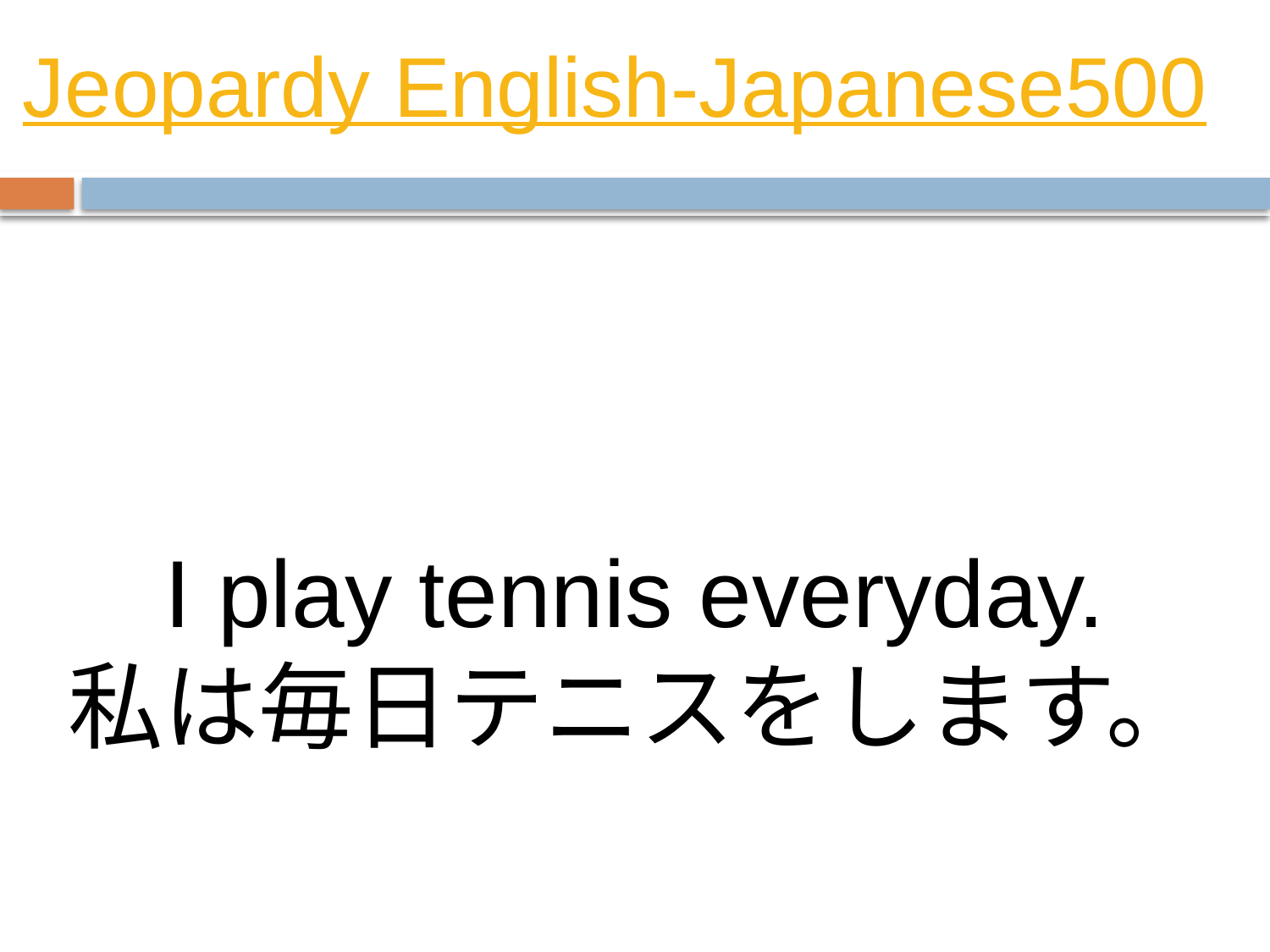

# Jeopardy English-Japanese500

I play tennis everyday.
私は毎日テニスをします。